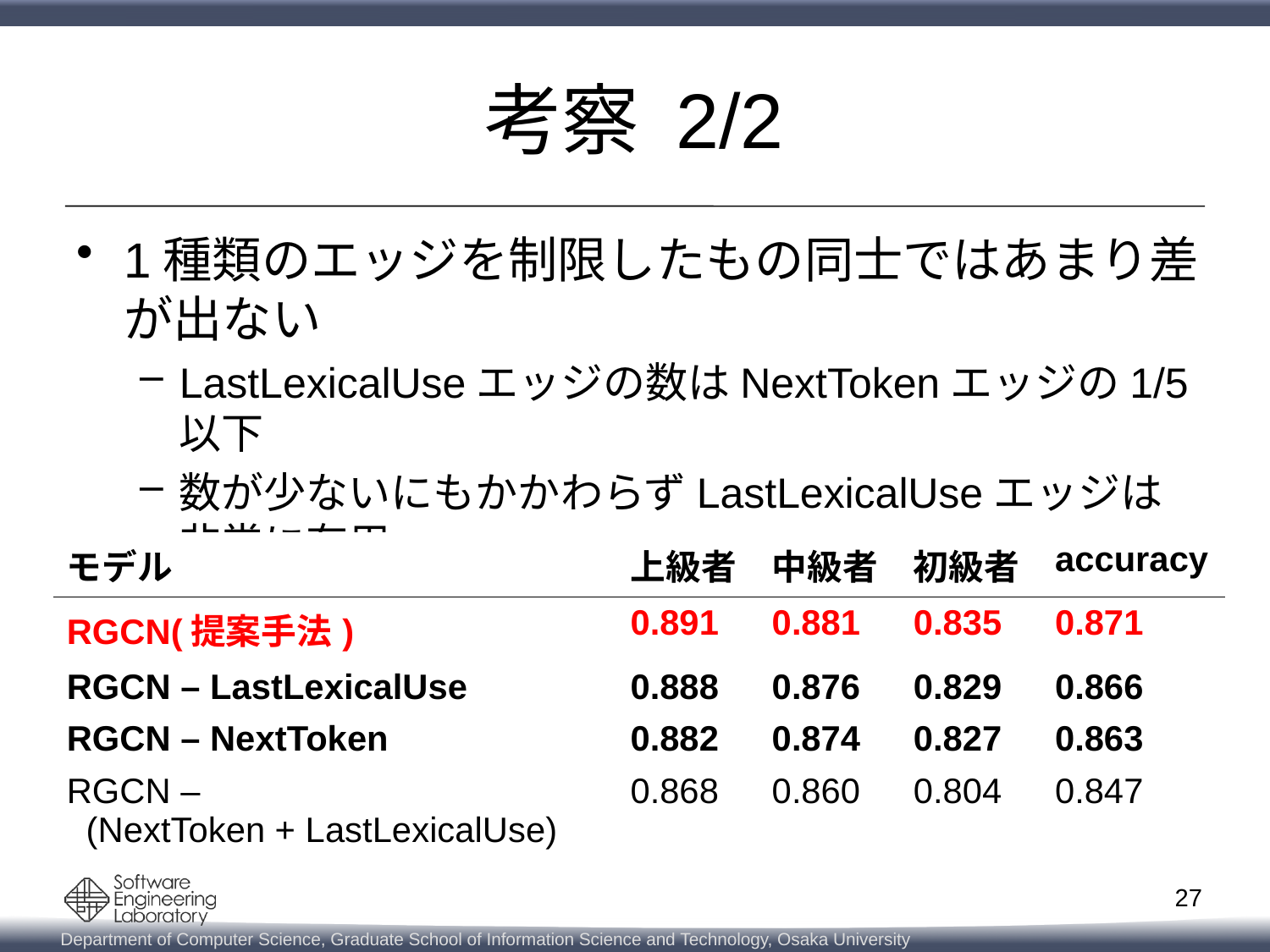

# 考察 2/2
1種類のエッジを制限したもの同士ではあまり差が出ない
LastLexicalUseエッジの数はNextTokenエッジの1/5以下
数が少ないにもかかわらずLastLexicalUseエッジは非常に有用
| モデル | 上級者 | 中級者 | 初級者 | accuracy |
| --- | --- | --- | --- | --- |
| RGCN(提案手法) | 0.891 | 0.881 | 0.835 | 0.871 |
| RGCN – LastLexicalUse | 0.888 | 0.876 | 0.829 | 0.866 |
| RGCN – NextToken | 0.882 | 0.874 | 0.827 | 0.863 |
| RGCN – (NextToken + LastLexicalUse) | 0.868 | 0.860 | 0.804 | 0.847 |
27